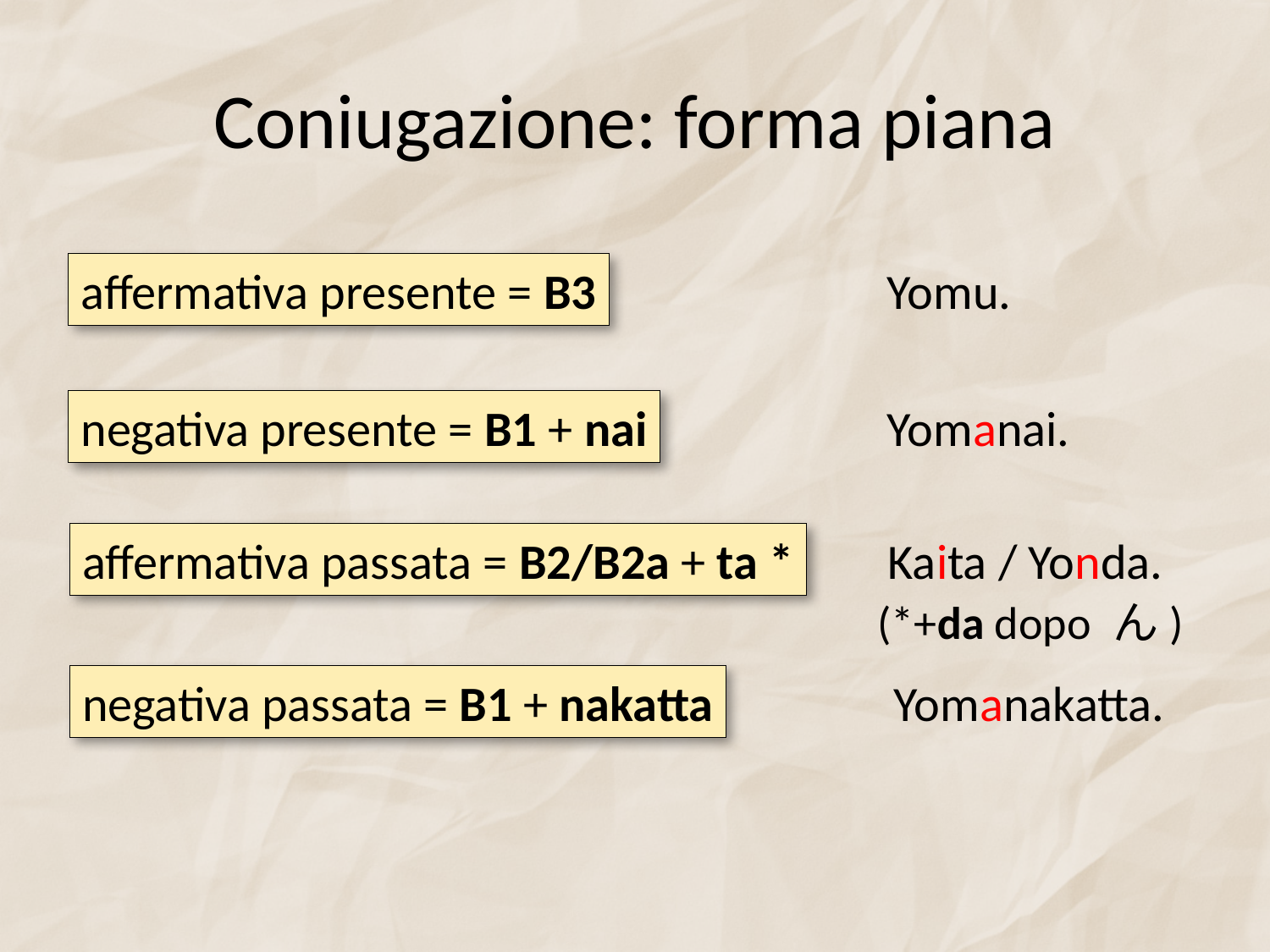

# Coniugazione: forma piana
affermativa presente = B3
Yomu.
Yomanai.
negativa presente = B1 + nai
affermativa passata = B2/B2a + ta *
Kaita / Yonda.
(*+da dopo ん)
negativa passata = B1 + nakatta
Yomanakatta.